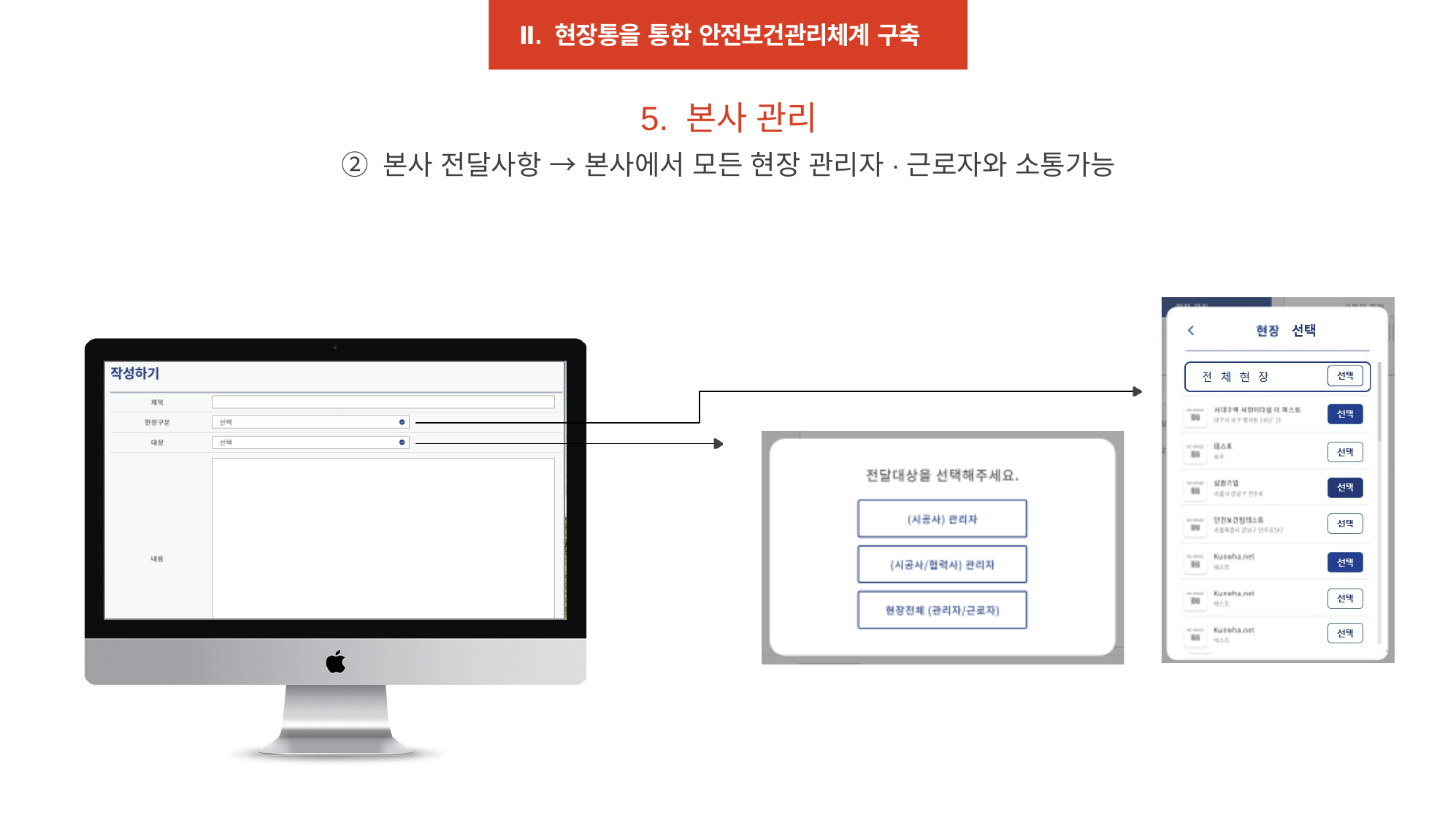

Ⅱ. 현장통을 통한 안전보건관리체계 구축
5. 본사 관리
② 본사 전달사항 → 본사에서 모든 현장 관리자·근로자와 소통가능